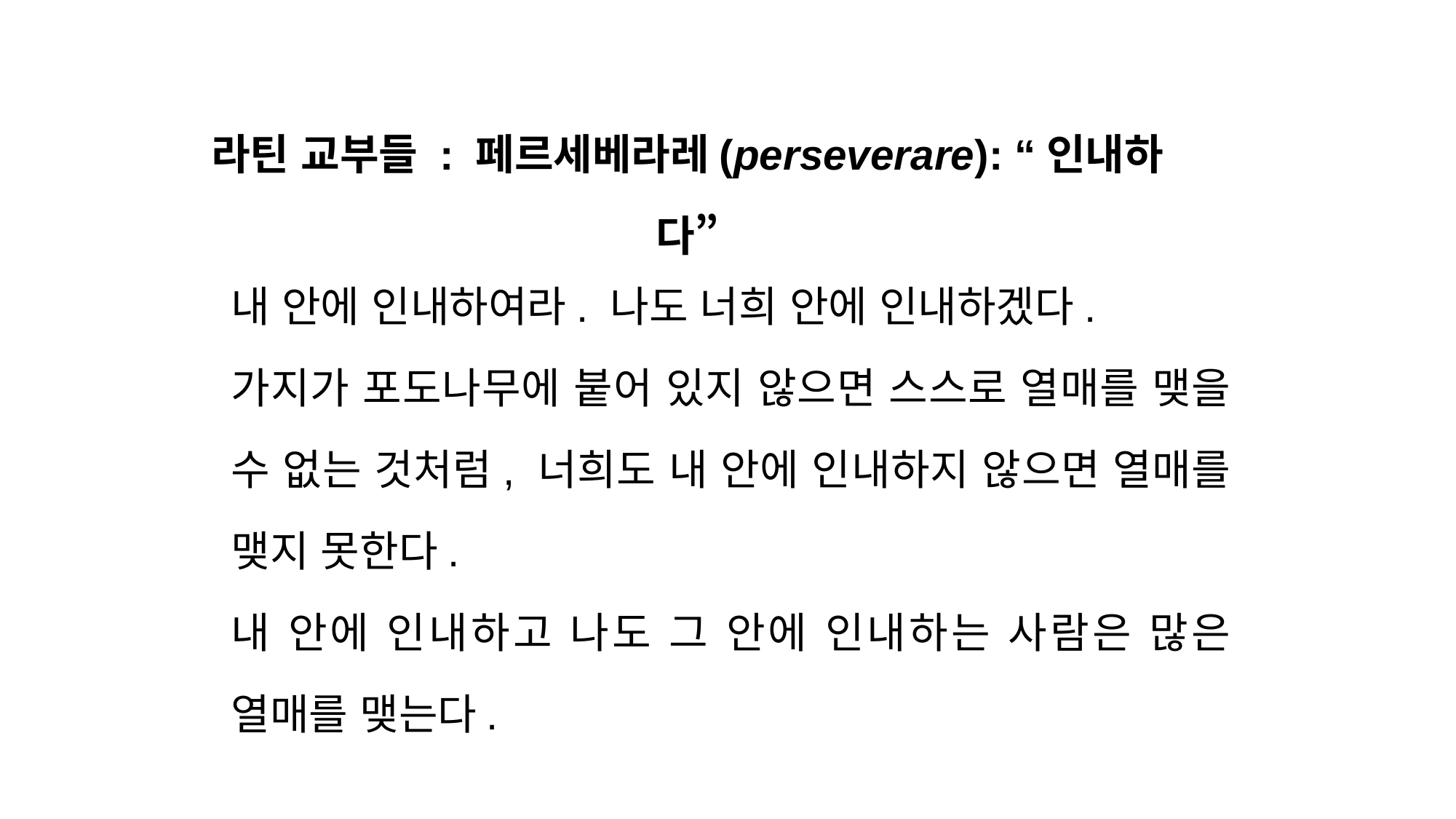

라틴 교부들 : 페르세베라레(perseverare): “인내하다”
내 안에 인내하여라. 나도 너희 안에 인내하겠다.
가지가 포도나무에 붙어 있지 않으면 스스로 열매를 맺을 수 없는 것처럼, 너희도 내 안에 인내하지 않으면 열매를 맺지 못한다.
내 안에 인내하고 나도 그 안에 인내하는 사람은 많은 열매를 맺는다.